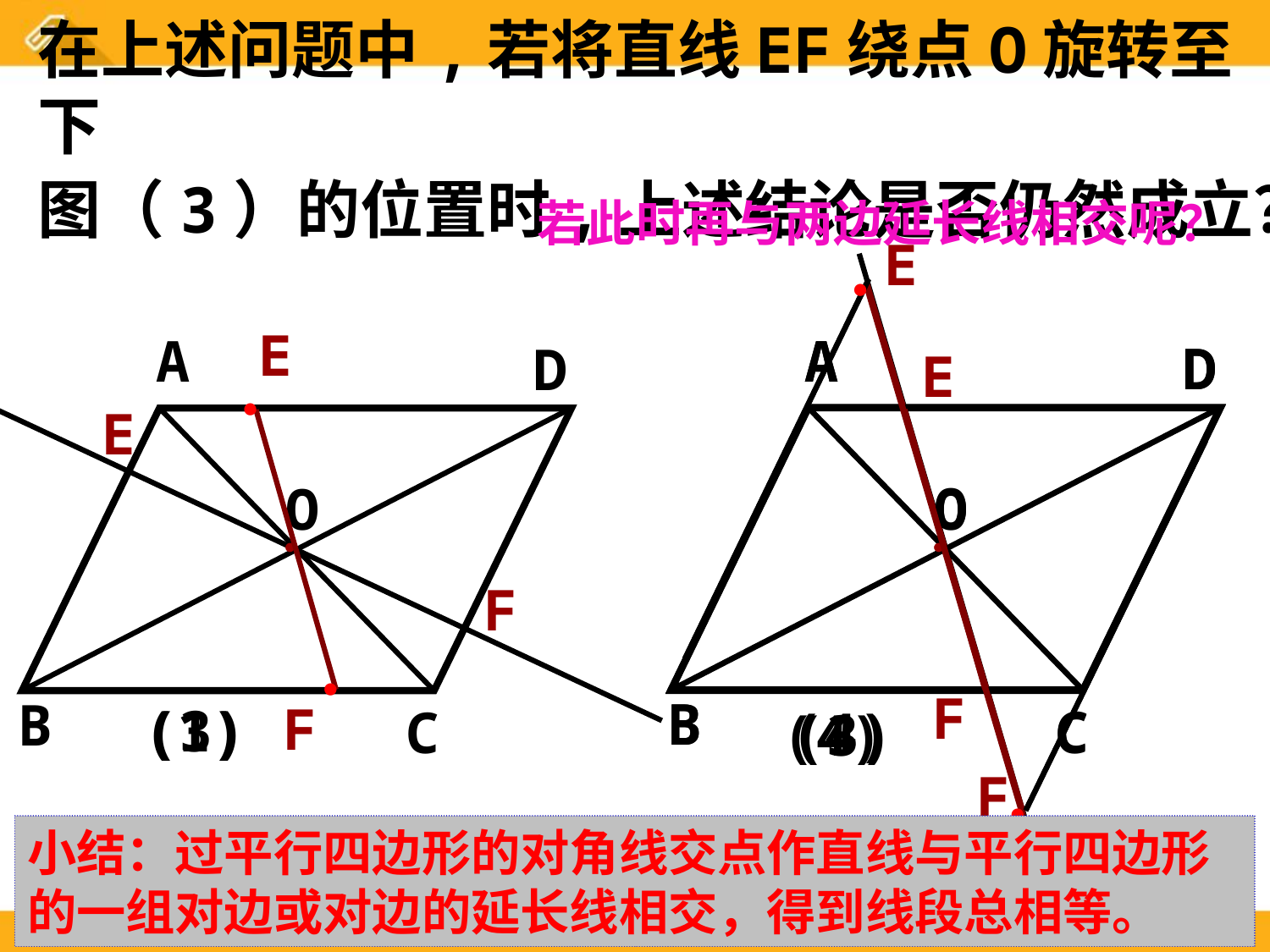

在上述问题中,若将直线EF绕点O旋转至下
图（3）的位置时,上述结论是否仍然成立？
若此时再与两边延长线相交呢？
E

A
D

O
●
B
C

(4)
F

●

E
A
D

O
●
B
C
A
D

O
●
B
C
E

●
E

F
●
F
F
(3)
(1)
(4)
(3)
●
小结：过平行四边形的对角线交点作直线与平行四边形的一组对边或对边的延长线相交，得到线段总相等。
再变一变